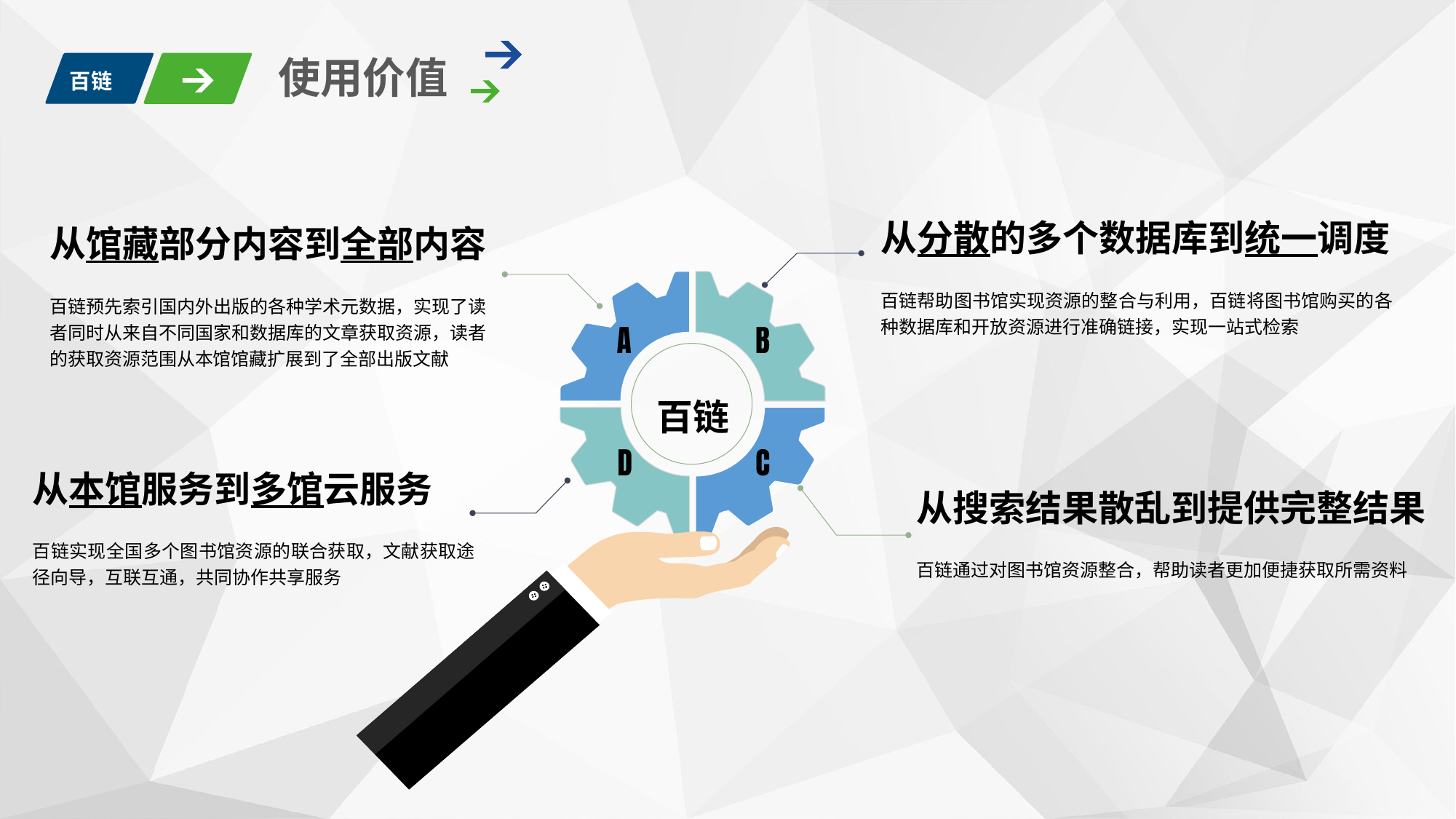

使用价值

百链

从分散的多个数据库到统一调度

百链帮助图书馆实现资源的整合与利用，百链将图书馆购买的各种数据库和开放资源进行准确链接，实现一站式检索
从馆藏部分内容到全部内容

百链预先索引国内外出版的各种学术元数据，实现了读者同时从来自不同国家和数据库的文章获取资源，读者的获取资源范围从本馆馆藏扩展到了全部出版文献

A
B

百链
D
C
从本馆服务到多馆云服务

百链实现全国多个图书馆资源的联合获取，文献获取途径向导，互联互通，共同协作共享服务
从搜索结果散乱到提供完整结果

百链通过对图书馆资源整合，帮助读者更加便捷获取所需资料